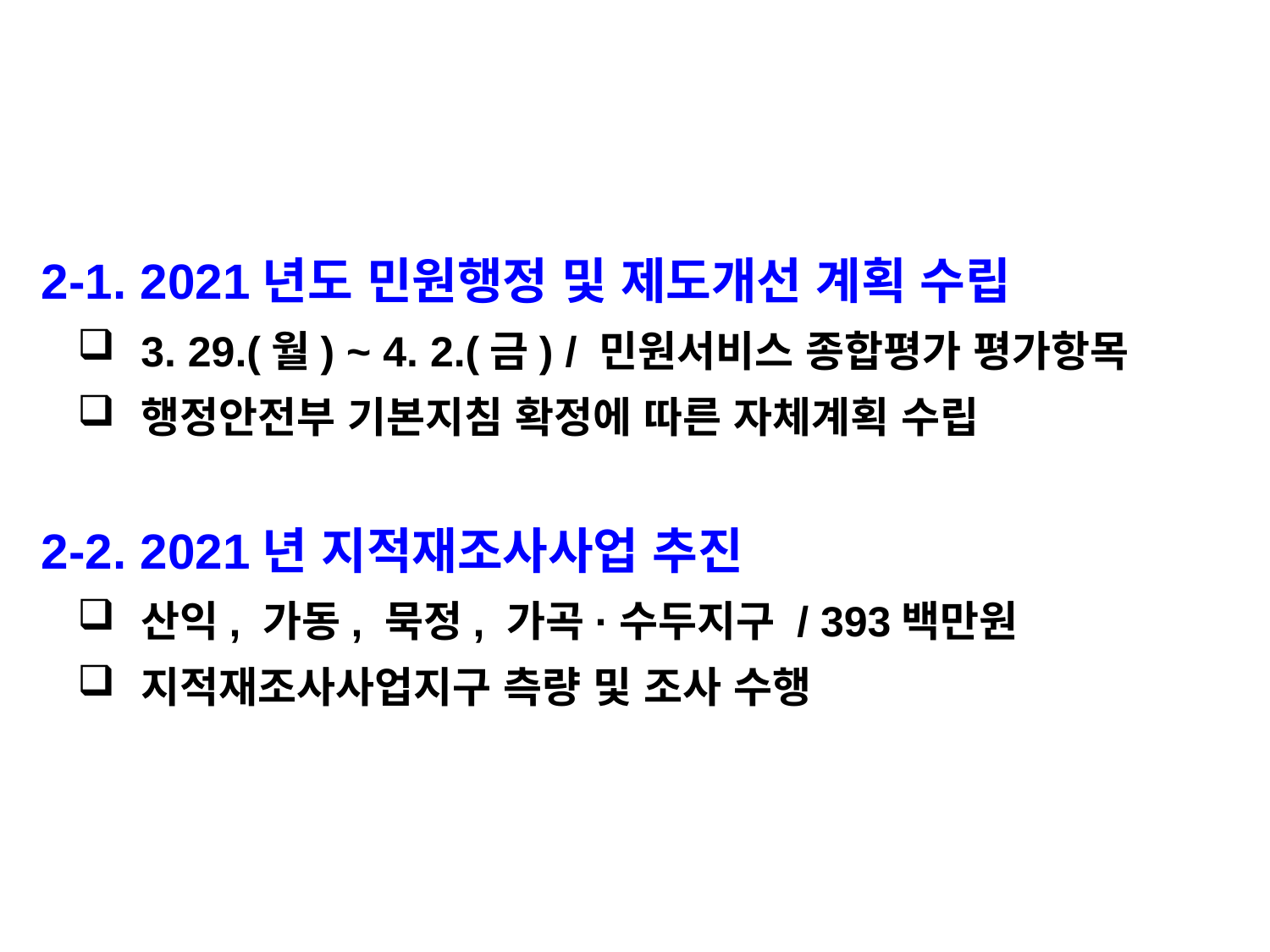

2-1. 2021년도 민원행정 및 제도개선 계획 수립
3. 29.(월) ~ 4. 2.(금) / 민원서비스 종합평가 평가항목
행정안전부 기본지침 확정에 따른 자체계획 수립
  2-2. 2021년 지적재조사사업 추진
산익, 가동, 묵정, 가곡·수두지구 / 393백만원
지적재조사사업지구 측량 및 조사 수행